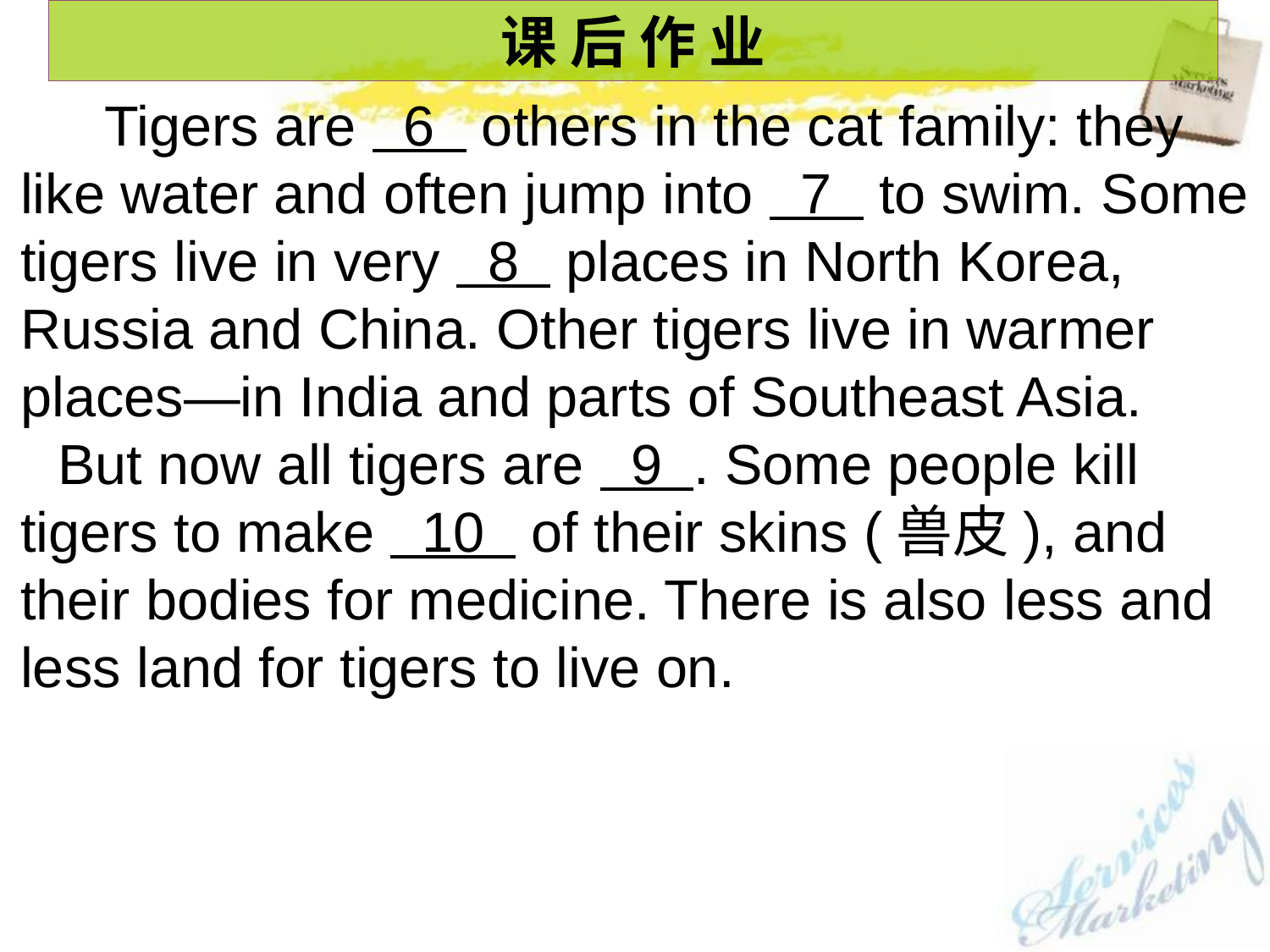

课 后 作 业
   Tigers are   6   others in the cat family: they like water and often jump into   7   to swim. Some tigers live in very   8   places in North Korea, Russia and China. Other tigers live in warmer places—in India and parts of Southeast Asia.
But now all tigers are   9  . Some people kill tigers to make   10   of their skins (兽皮), and their bodies for medicine. There is also less and less land for tigers to live on.